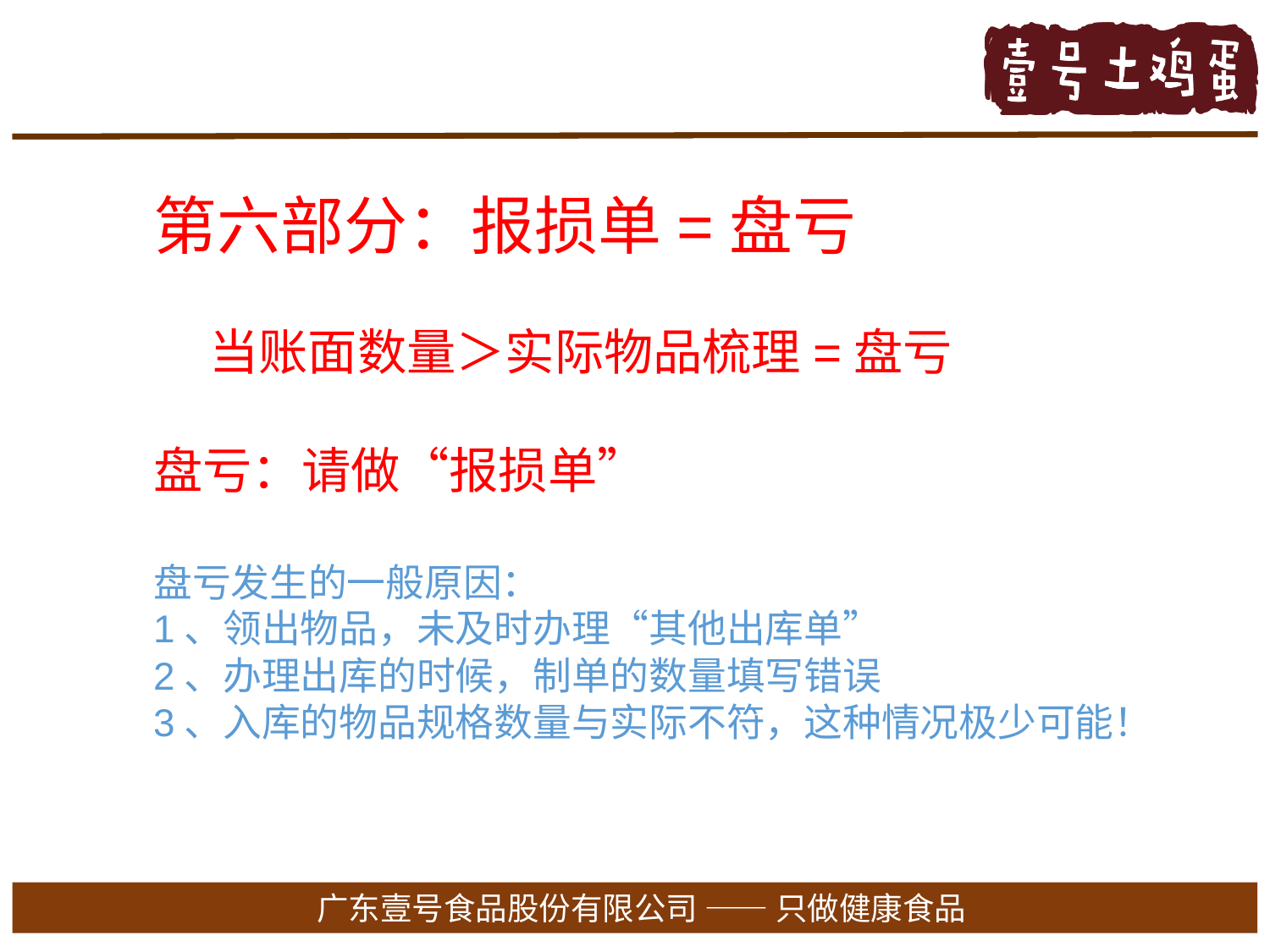

第六部分：报损单=盘亏

    当账面数量＞实际物品梳理=盘亏

盘亏：请做“报损单”

盘亏发生的一般原因：
1、领出物品，未及时办理“其他出库单”
2、办理出库的时候，制单的数量填写错误
3、入库的物品规格数量与实际不符，这种情况极少可能！